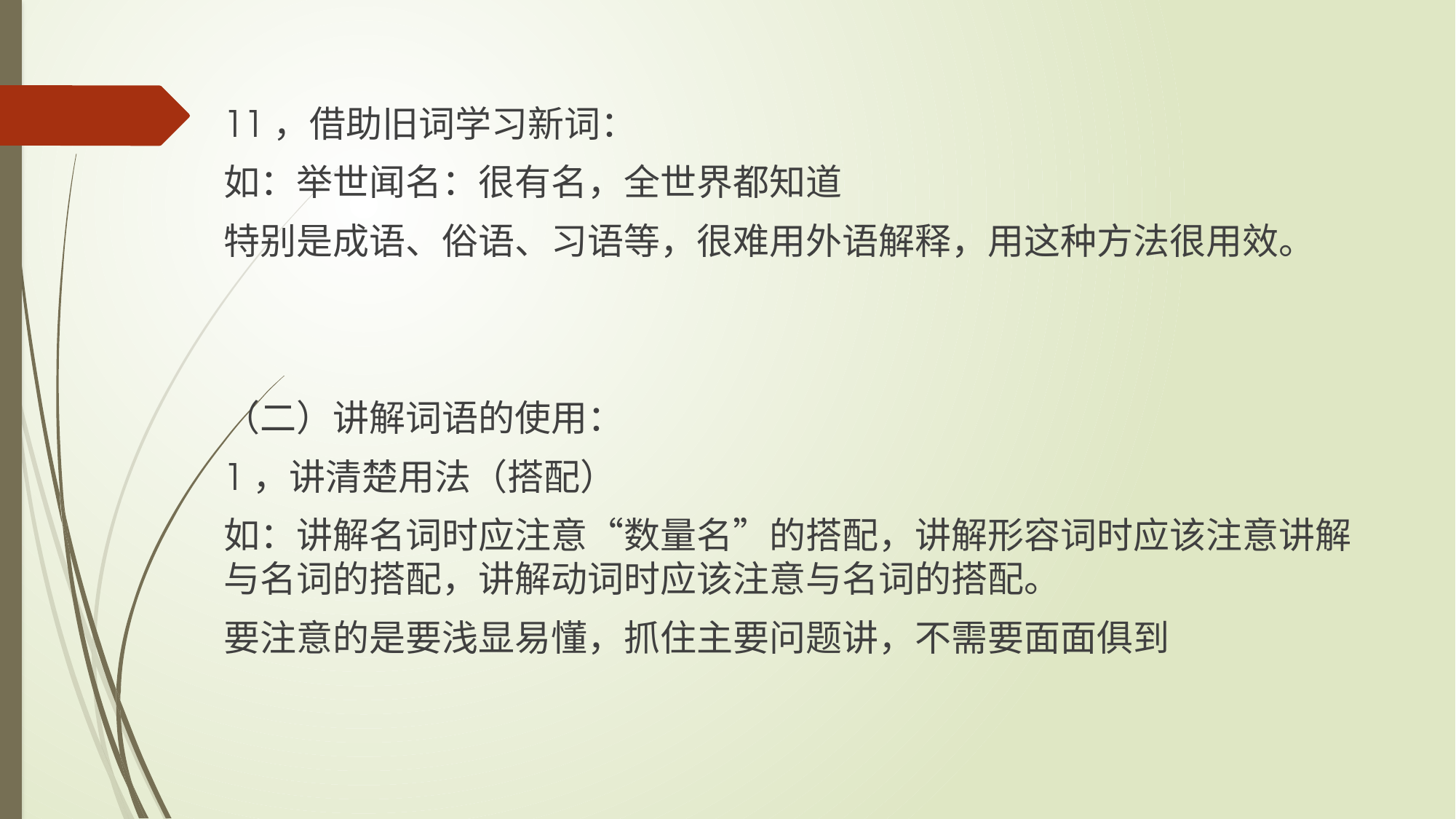

#
11，借助旧词学习新词：
如：举世闻名：很有名，全世界都知道
特别是成语、俗语、习语等，很难用外语解释，用这种方法很用效。

（二）讲解词语的使用：
1，讲清楚用法（搭配）
如：讲解名词时应注意“数量名”的搭配，讲解形容词时应该注意讲解与名词的搭配，讲解动词时应该注意与名词的搭配。
要注意的是要浅显易懂，抓住主要问题讲，不需要面面俱到